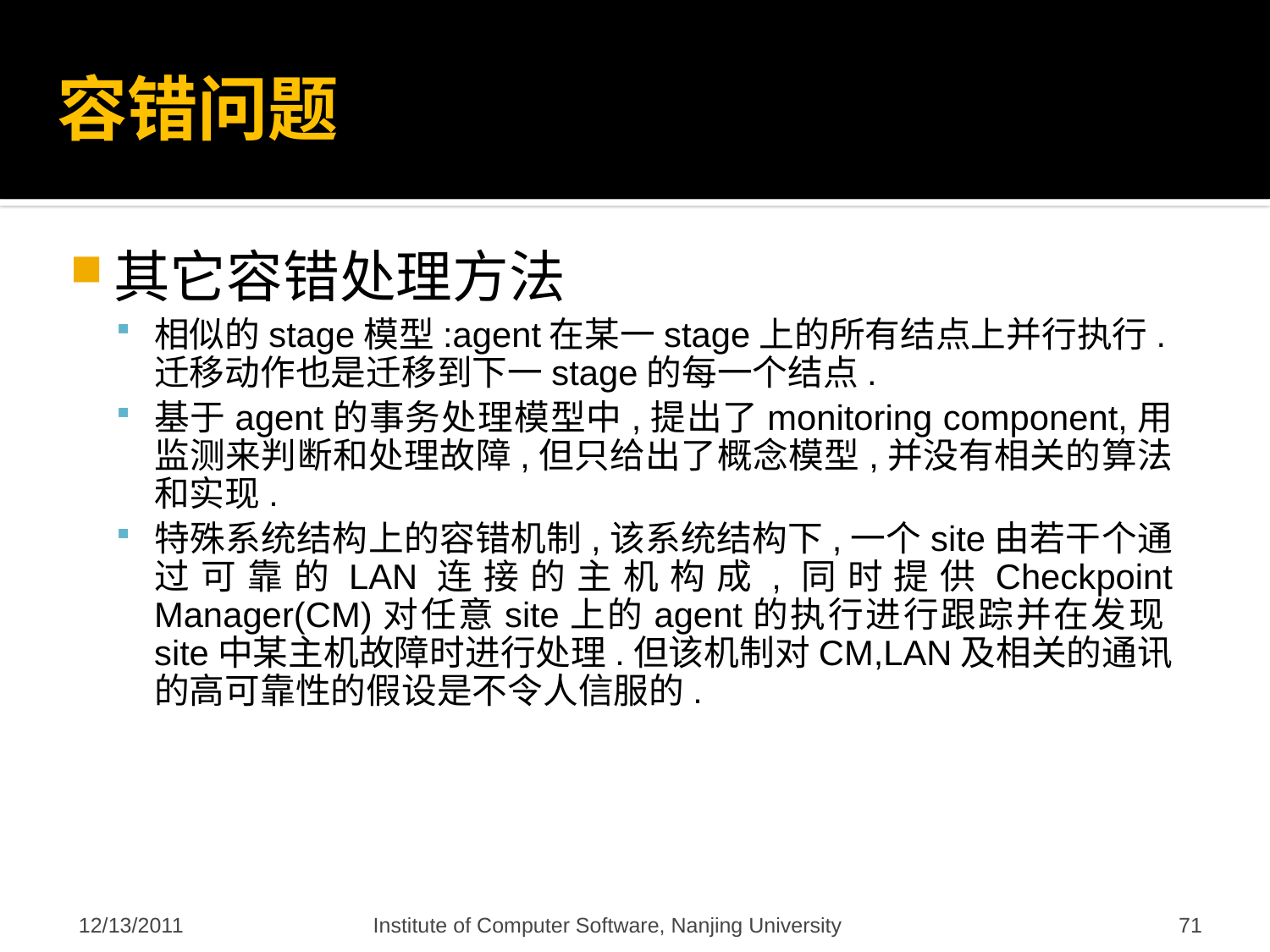

# 容错问题
其它容错处理方法
相似的stage模型:agent在某一stage上的所有结点上并行执行.迁移动作也是迁移到下一stage的每一个结点.
基于agent的事务处理模型中,提出了monitoring component,用监测来判断和处理故障,但只给出了概念模型,并没有相关的算法和实现.
特殊系统结构上的容错机制,该系统结构下,一个site由若干个通过可靠的LAN连接的主机构成,同时提供Checkpoint Manager(CM)对任意site上的agent的执行进行跟踪并在发现site中某主机故障时进行处理.但该机制对CM,LAN及相关的通讯的高可靠性的假设是不令人信服的.
71
12/13/2011
Institute of Computer Software, Nanjing University
71